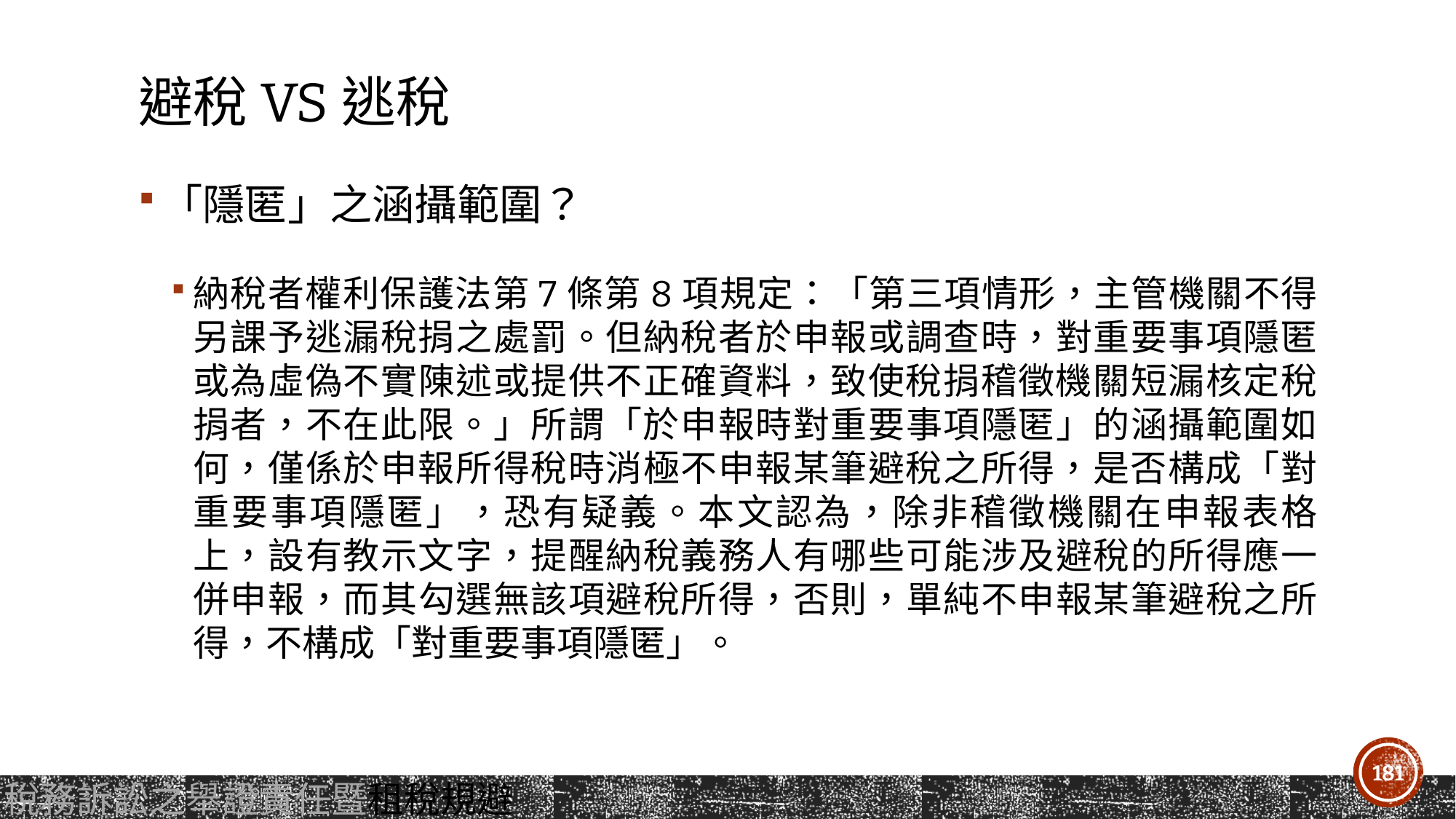

# 避稅vs逃稅
「隱匿」之涵攝範圍？

納稅者權利保護法第7條第8項規定：「第三項情形，主管機關不得另課予逃漏稅捐之處罰。但納稅者於申報或調查時，對重要事項隱匿或為虛偽不實陳述或提供不正確資料，致使稅捐稽徵機關短漏核定稅捐者，不在此限。」所謂「於申報時對重要事項隱匿」的涵攝範圍如何，僅係於申報所得稅時消極不申報某筆避稅之所得，是否構成「對重要事項隱匿」，恐有疑義。本文認為，除非稽徵機關在申報表格上，設有教示文字，提醒納稅義務人有哪些可能涉及避稅的所得應一併申報，而其勾選無該項避稅所得，否則，單純不申報某筆避稅之所得，不構成「對重要事項隱匿」。
181